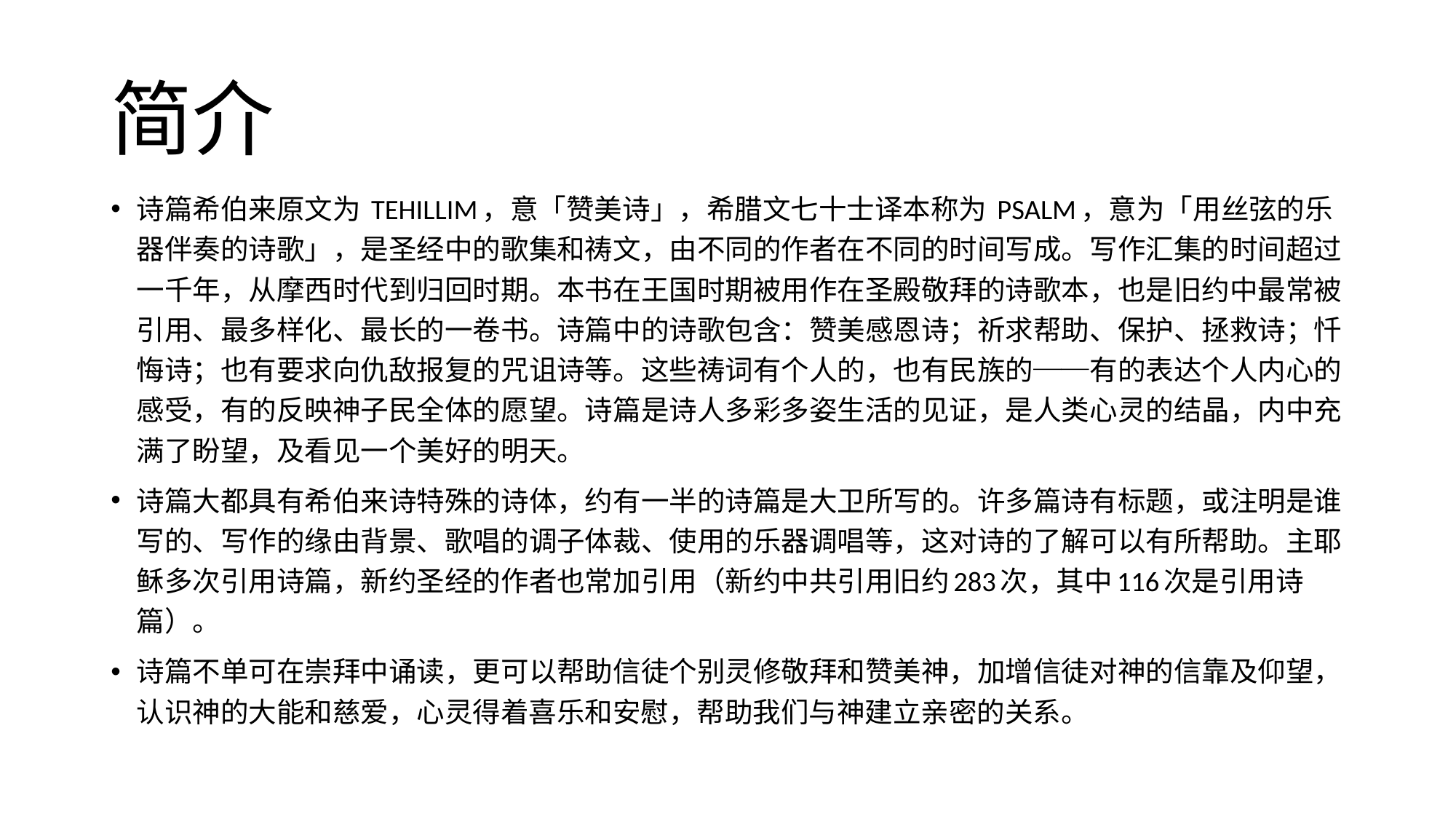

# 简介
诗篇希伯来原文为 TEHILLIM，意「赞美诗」，希腊文七十士译本称为 PSALM，意为「用丝弦的乐器伴奏的诗歌」，是圣经中的歌集和祷文，由不同的作者在不同的时间写成。写作汇集的时间超过一千年，从摩西时代到归回时期。本书在王国时期被用作在圣殿敬拜的诗歌本，也是旧约中最常被引用、最多样化、最长的一卷书。诗篇中的诗歌包含：赞美感恩诗；祈求帮助、保护、拯救诗；忏悔诗；也有要求向仇敌报复的咒诅诗等。这些祷词有个人的，也有民族的──有的表达个人内心的感受，有的反映神子民全体的愿望。诗篇是诗人多彩多姿生活的见证，是人类心灵的结晶，内中充满了盼望，及看见一个美好的明天。
诗篇大都具有希伯来诗特殊的诗体，约有一半的诗篇是大卫所写的。许多篇诗有标题，或注明是谁写的、写作的缘由背景、歌唱的调子体裁、使用的乐器调唱等，这对诗的了解可以有所帮助。主耶稣多次引用诗篇，新约圣经的作者也常加引用（新约中共引用旧约283次，其中116次是引用诗篇）。
诗篇不单可在崇拜中诵读，更可以帮助信徒个别灵修敬拜和赞美神，加增信徒对神的信靠及仰望，认识神的大能和慈爱，心灵得着喜乐和安慰，帮助我们与神建立亲密的关系。